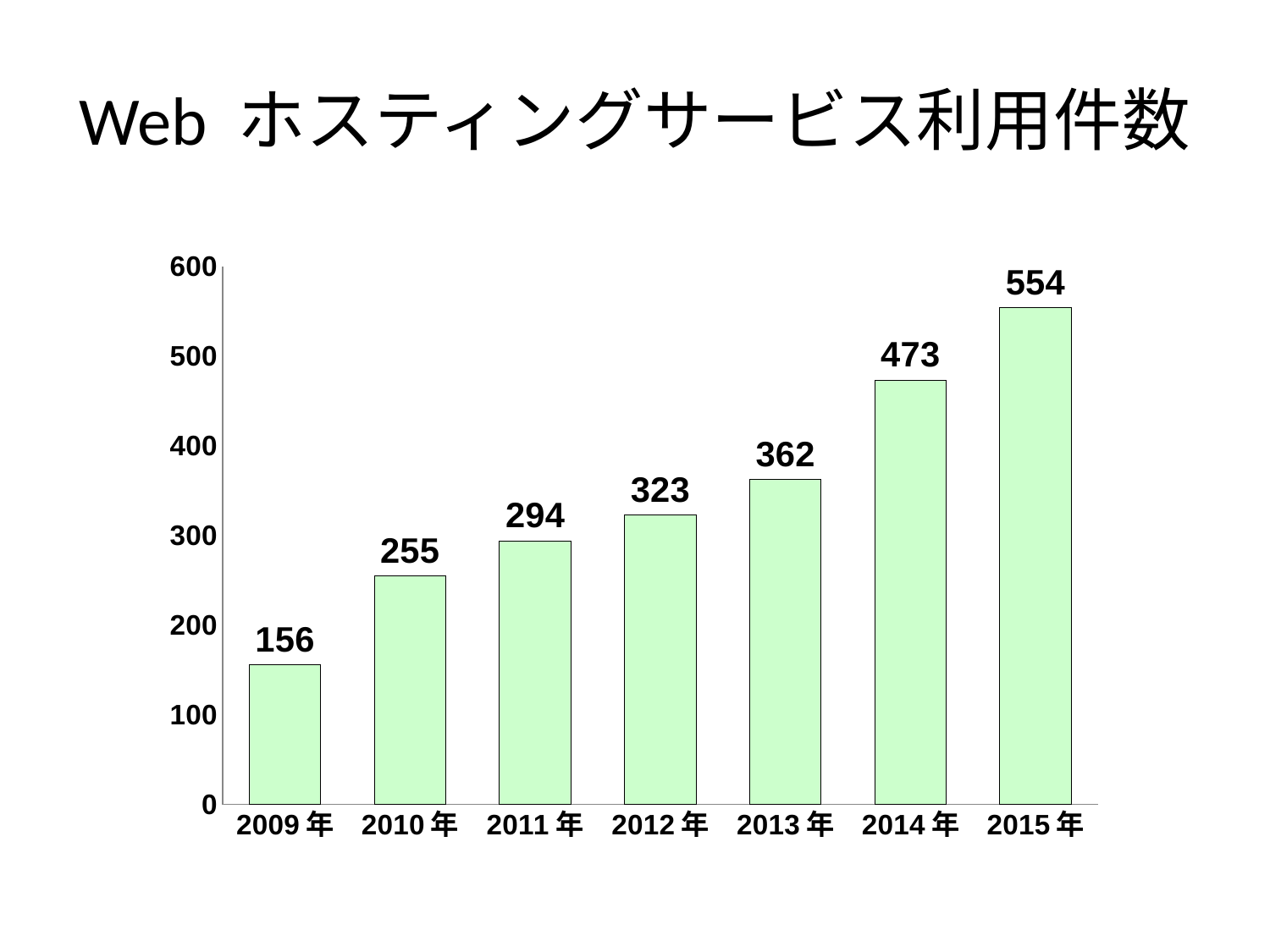

# Web ホスティングサービス利用件数

### Chart

| Category | VMホスティング |
|---|---|
| 2009年 | 156.0 |
| 2010年 | 255.0 |
| 2011年 | 294.0 |
| 2012年 | 323.0 |
| 2013年 | 362.0 |
| 2014年 | 473.0 |
| 2015年 | 554.0 |